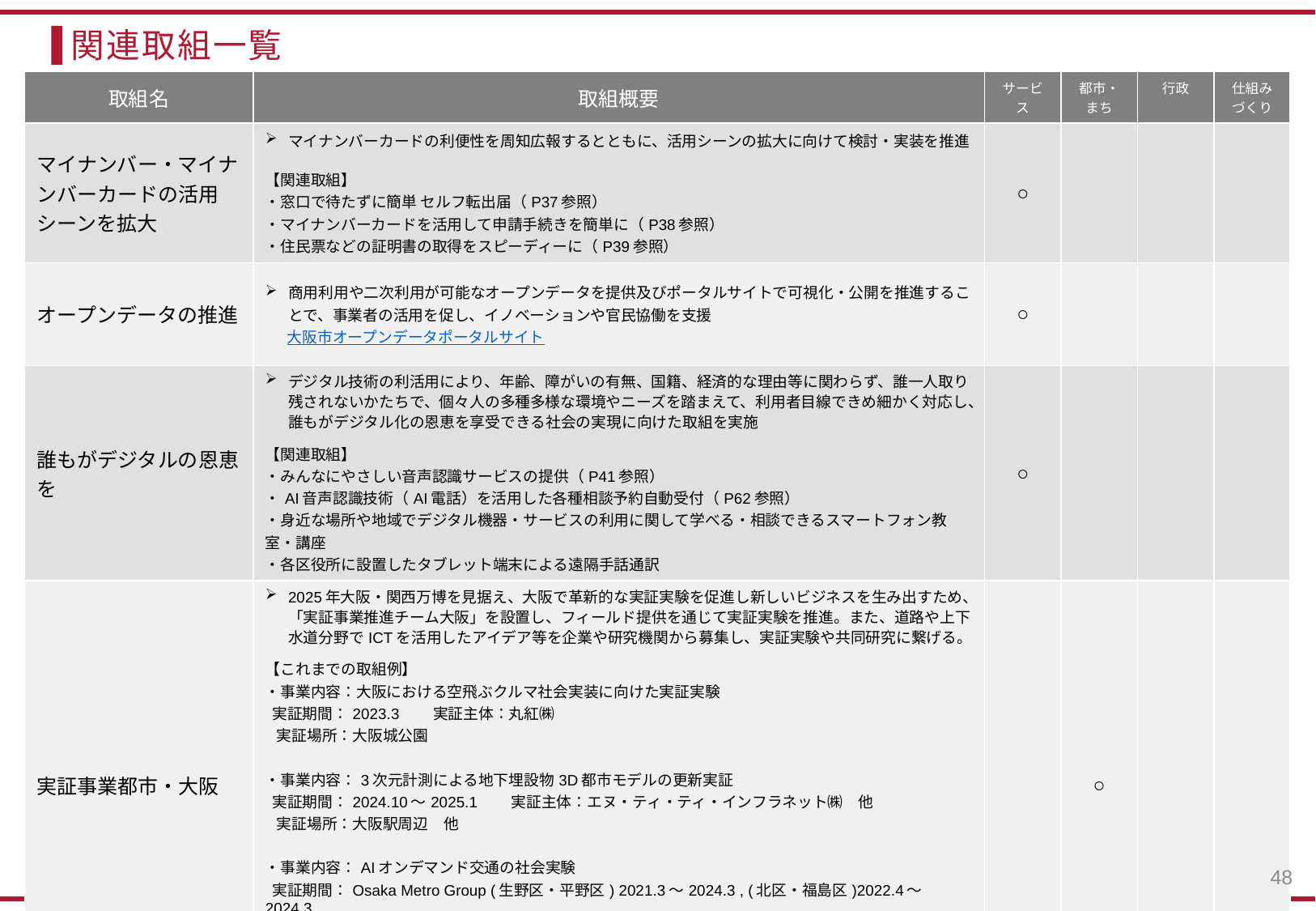

# 関連取組一覧

| 取組名 | 取組概要 | サービス | 都市・ まち | 行政 | 仕組み づくり |
| --- | --- | --- | --- | --- | --- |
| マイナンバー・マイナンバーカードの活用シーンを拡大 | マイナンバーカードの利便性を周知広報するとともに、活用シーンの拡大に向けて検討・実装を推進 【関連取組】 ・窓口で待たずに簡単 セルフ転出届（P37参照） ・マイナンバーカードを活用して申請手続きを簡単に（P38参照） ・住民票などの証明書の取得をスピーディーに（P39参照） | ○ |  |  |  |
| オープンデータの推進 | 商用利用や二次利用が可能なオープンデータを提供及びポータルサイトで可視化・公開を推進することで、事業者の活用を促し、イノベーションや官民協働を支援 　 大阪市オープンデータポータルサイト | ○ |  |  |  |
| 誰もがデジタルの恩恵を | デジタル技術の利活用により、年齢、障がいの有無、国籍、経済的な理由等に関わらず、誰一人取り残されないかたちで、個々人の多種多様な環境やニーズを踏まえて、利用者目線できめ細かく対応し、誰もがデジタル化の恩恵を享受できる社会の実現に向けた取組を実施 【関連取組】 ・みんなにやさしい音声認識サービスの提供（P41参照） ・AI音声認識技術（AI電話）を活用した各種相談予約自動受付（P62参照） ・身近な場所や地域でデジタル機器・サービスの利用に関して学べる・相談できるスマートフォン教室・講座 ・各区役所に設置したタブレット端末による遠隔手話通訳 | ○ |  |  |  |
| 実証事業都市・大阪 | 2025年大阪・関西万博を見据え、大阪で革新的な実証実験を促進し新しいビジネスを生み出すため、「実証事業推進チーム大阪」を設置し、フィールド提供を通じて実証実験を推進。また、道路や上下水道分野でICTを活用したアイデア等を企業や研究機関から募集し、実証実験や共同研究に繋げる。 【これまでの取組例】 ・事業内容：大阪における空飛ぶクルマ社会実装に向けた実証実験 実証期間：2023.3　　実証主体：丸紅㈱ 実証場所：大阪城公園 ・事業内容：3次元計測による地下埋設物3D都市モデルの更新実証 実証期間：2024.10～2025.1　　実証主体：エヌ・ティ・ティ・インフラネット㈱　他 実証場所：大阪駅周辺　他 ・事業内容：AIオンデマンド交通の社会実験 実証期間：Osaka Metro Group (生野区・平野区) 2021.3～2024.3 , (北区・福島区)2022.4～2024.3 　　　　　 Community Mobility㈱ (北区・福島区) 2022.4～2025.3 実証主体：Osaka Metro Group、Community Mobility㈱ 実証場所：北区、福島区、生野区、平野区 |  | ○ |  |  |
48